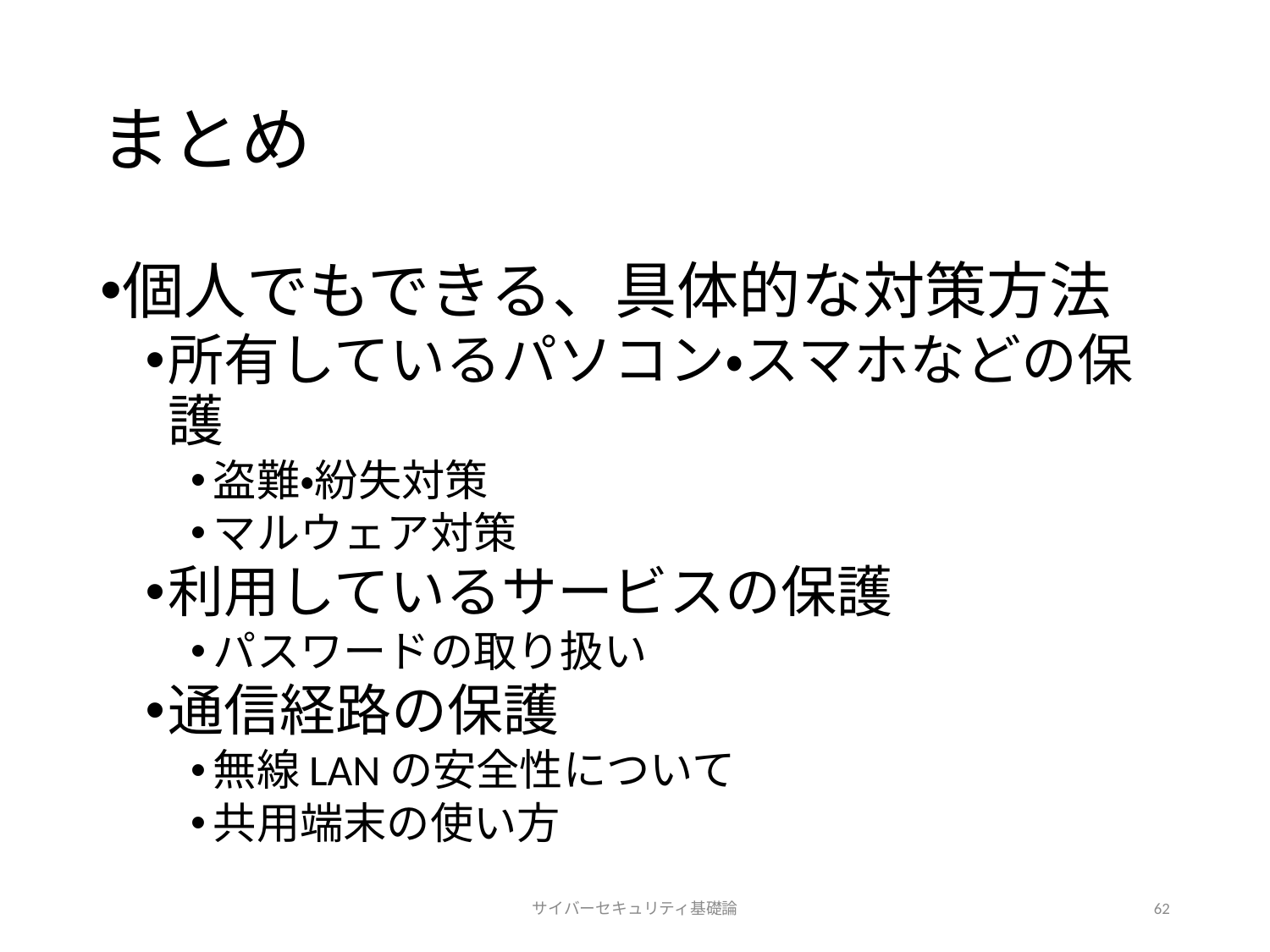

# まとめ
個人でもできる、具体的な対策方法
所有しているパソコン・スマホなどの保護
盗難・紛失対策
マルウェア対策
利用しているサービスの保護
パスワードの取り扱い
通信経路の保護
無線LANの安全性について
共用端末の使い方
サイバーセキュリティ基礎論
62